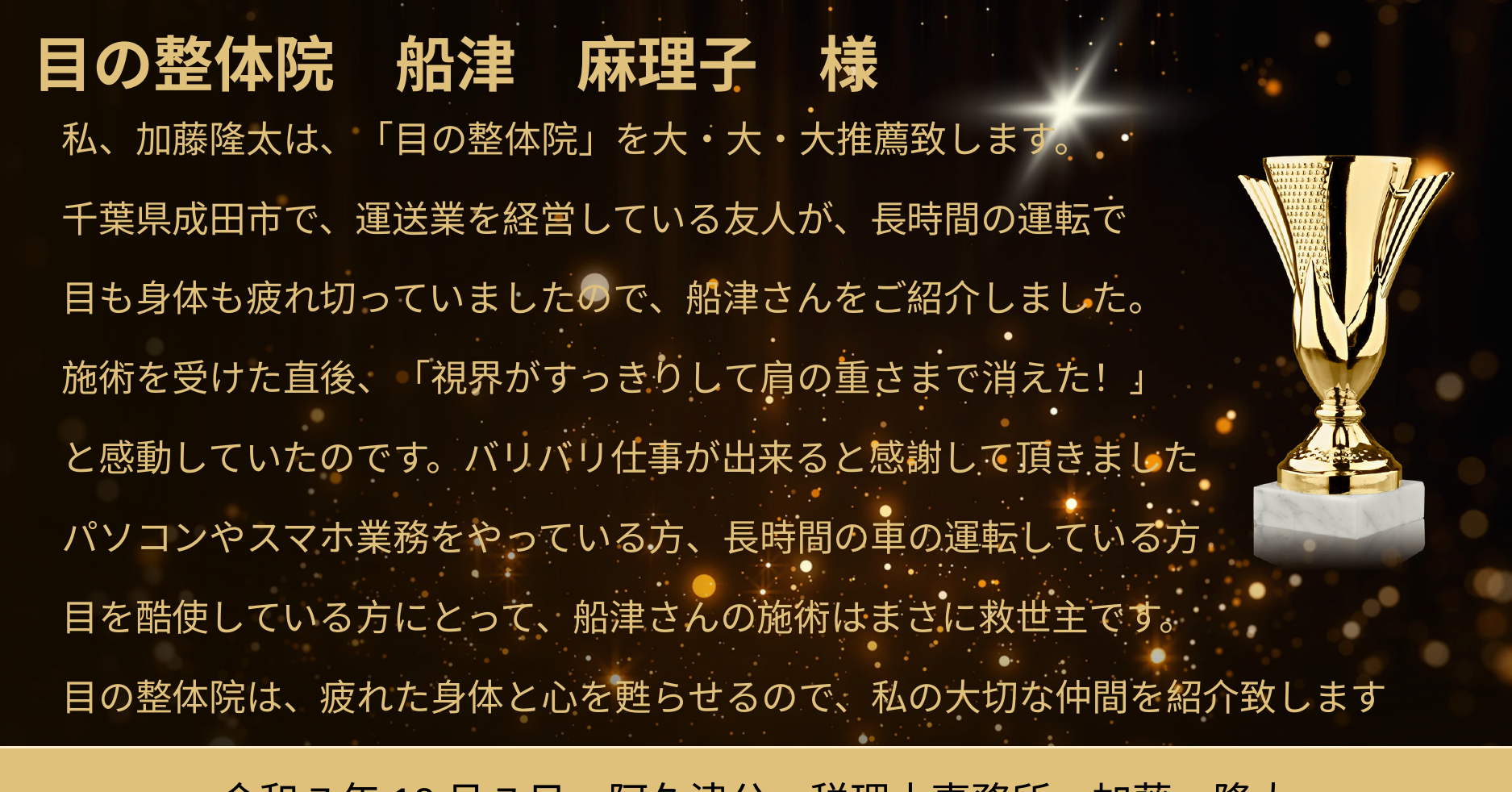

目の整体院　船津　麻理子　様
私、加藤隆太は、「目の整体院」を大・大・大推薦致します。

千葉県成田市で、運送業を経営している友人が、長時間の運転で

目も身体も疲れ切っていましたので、船津さんをご紹介しました。

施術を受けた直後、「視界がすっきりして肩の重さまで消えた！」

と感動していたのです。バリバリ仕事が出来ると感謝して頂きました

パソコンやスマホ業務をやっている方、長時間の車の運転している方

目を酷使している方にとって、船津さんの施術はまさに救世主です。

目の整体院は、疲れた身体と心を甦らせるので、私の大切な仲間を紹介致します

令和7年10月7日　阿久津公一税理士事務所　加藤　隆太